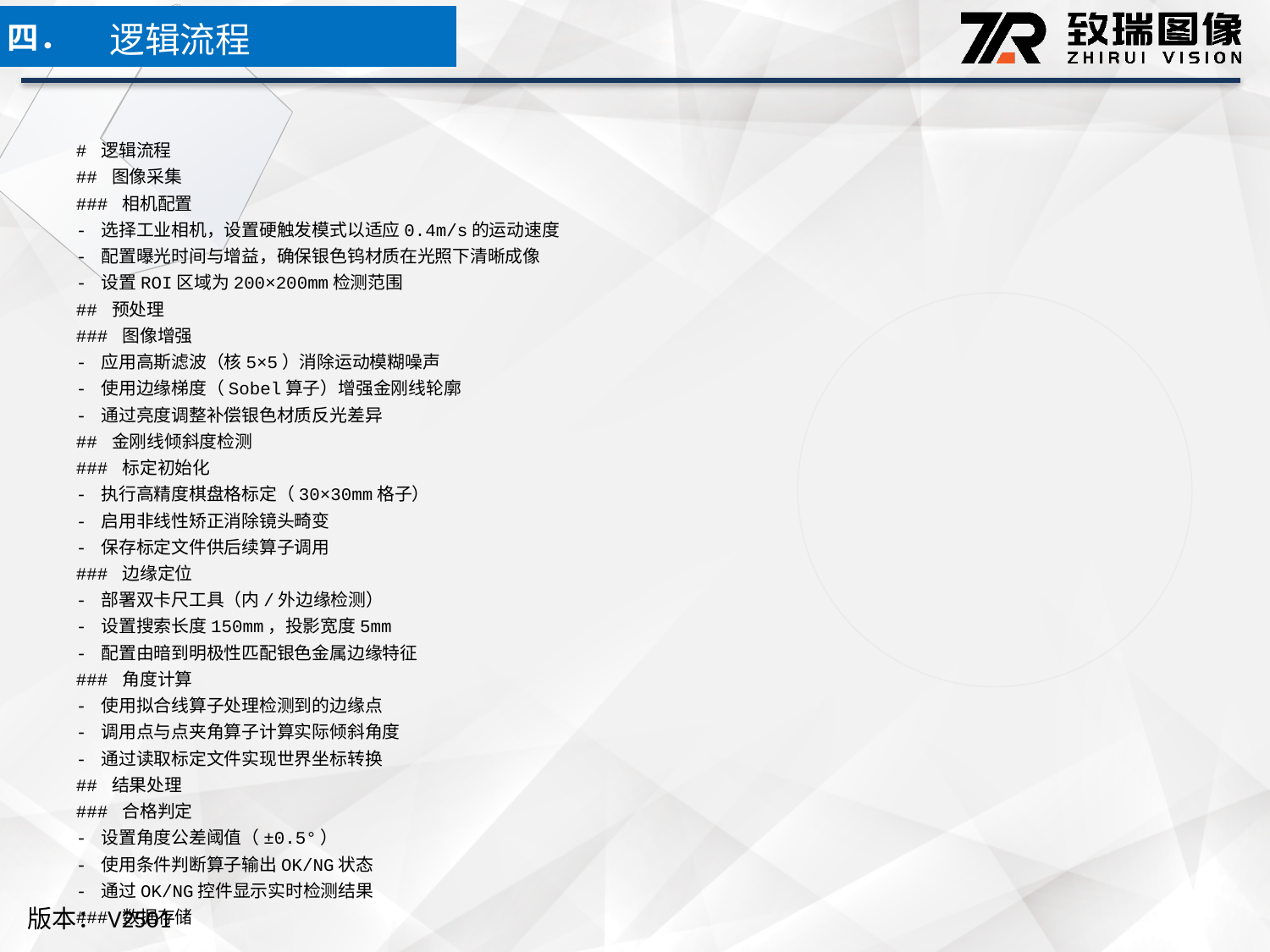

逻辑流程
四．

# 逻辑流程
## 图像采集
### 相机配置
- 选择工业相机，设置硬触发模式以适应0.4m/s的运动速度
- 配置曝光时间与增益，确保银色钨材质在光照下清晰成像
- 设置ROI区域为200×200mm检测范围
## 预处理
### 图像增强
- 应用高斯滤波（核5×5）消除运动模糊噪声
- 使用边缘梯度（Sobel算子）增强金刚线轮廓
- 通过亮度调整补偿银色材质反光差异
## 金刚线倾斜度检测
### 标定初始化
- 执行高精度棋盘格标定（30×30mm格子）
- 启用非线性矫正消除镜头畸变
- 保存标定文件供后续算子调用
### 边缘定位
- 部署双卡尺工具（内/外边缘检测）
- 设置搜索长度150mm，投影宽度5mm
- 配置由暗到明极性匹配银色金属边缘特征
### 角度计算
- 使用拟合线算子处理检测到的边缘点
- 调用点与点夹角算子计算实际倾斜角度
- 通过读取标定文件实现世界坐标转换
## 结果处理
### 合格判定
- 设置角度公差阈值（±0.5°）
- 使用条件判断算子输出OK/NG状态
- 通过OK/NG控件显示实时检测结果
### 数据存储